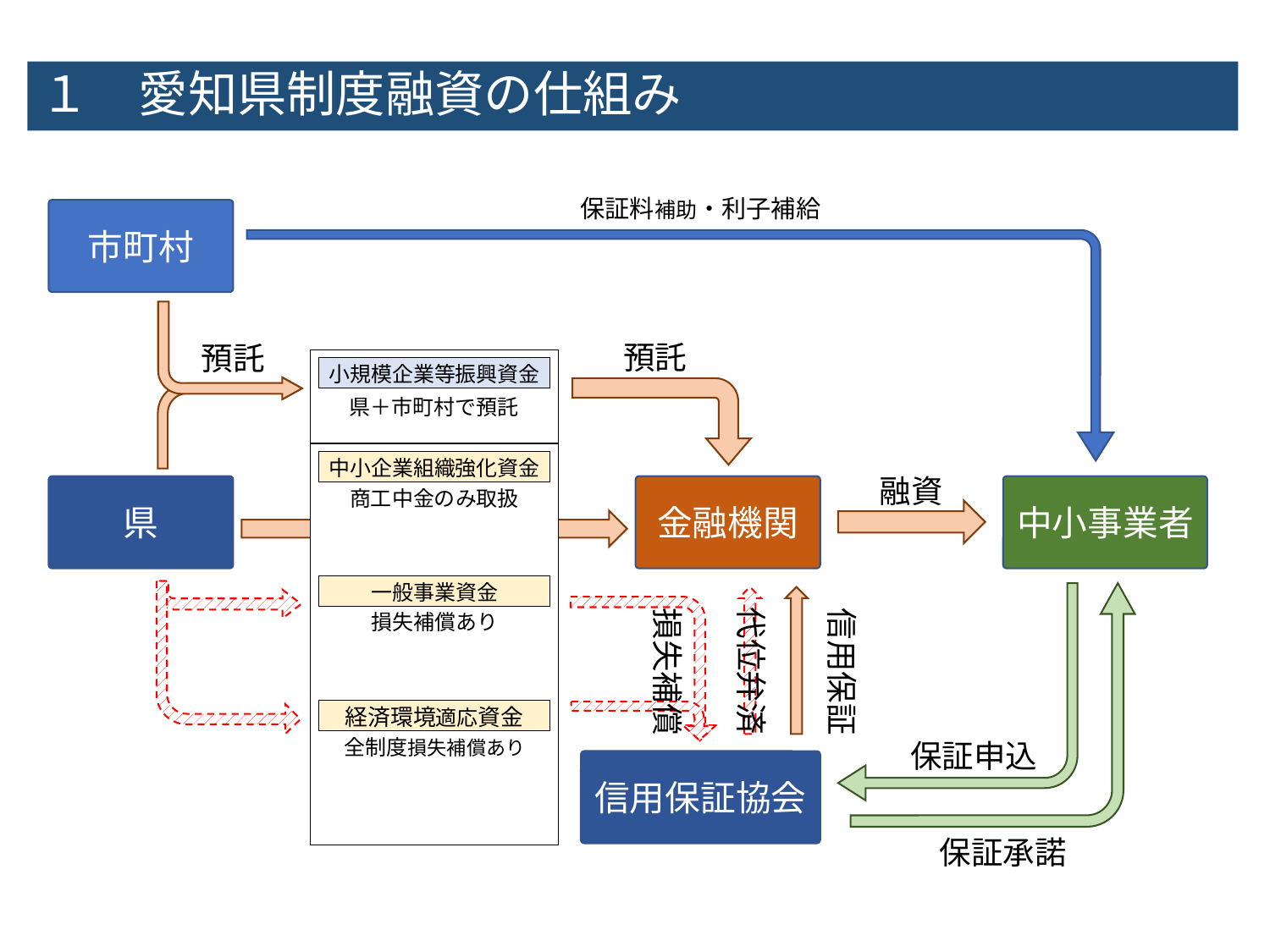

# １　愛知県制度融資の仕組み
保証料補助・利子補給
市町村

預託
預託

小規模企業等振興資金

県＋市町村で預託
中小企業組織強化資金
融資
県
金融機関
中小事業者
商工中金のみ取扱

一般事業資金

信用保証

代位弁済
損失補償
損失補償あり

経済環境適応資金
全制度損失補償あり
保証申込
信用保証協会
保証承諾